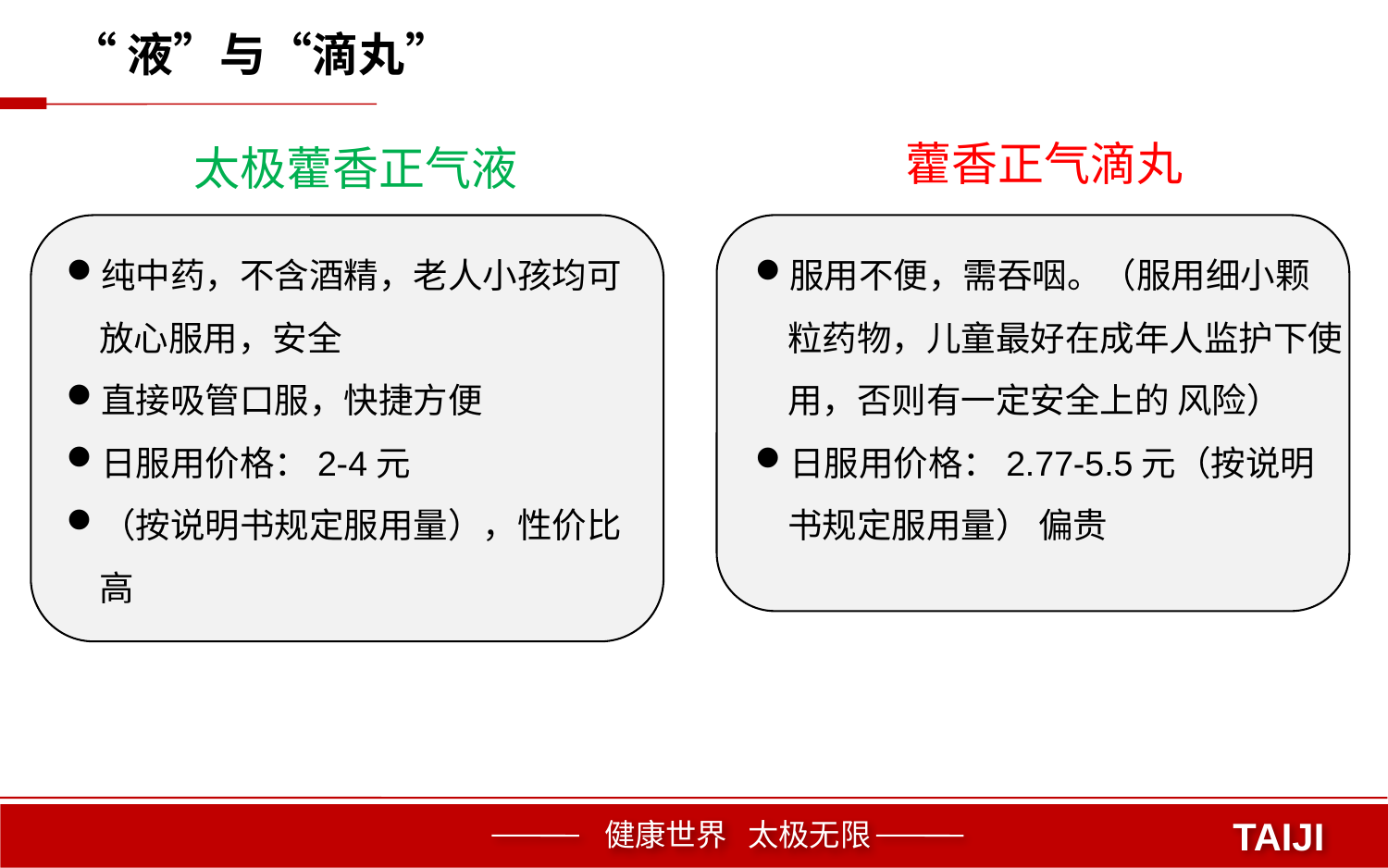

“液”与“滴丸”
藿香正气滴丸
太极藿香正气液

纯中药，不含酒精，老人小孩均可放心服用，安全
直接吸管口服，快捷方便
日服用价格：2-4元
（按说明书规定服用量），性价比高
服用不便，需吞咽。（服用细小颗粒药物，儿童最好在成年人监护下使用，否则有一定安全上的 风险）
日服用价格：2.77-5.5元（按说明书规定服用量） 偏贵